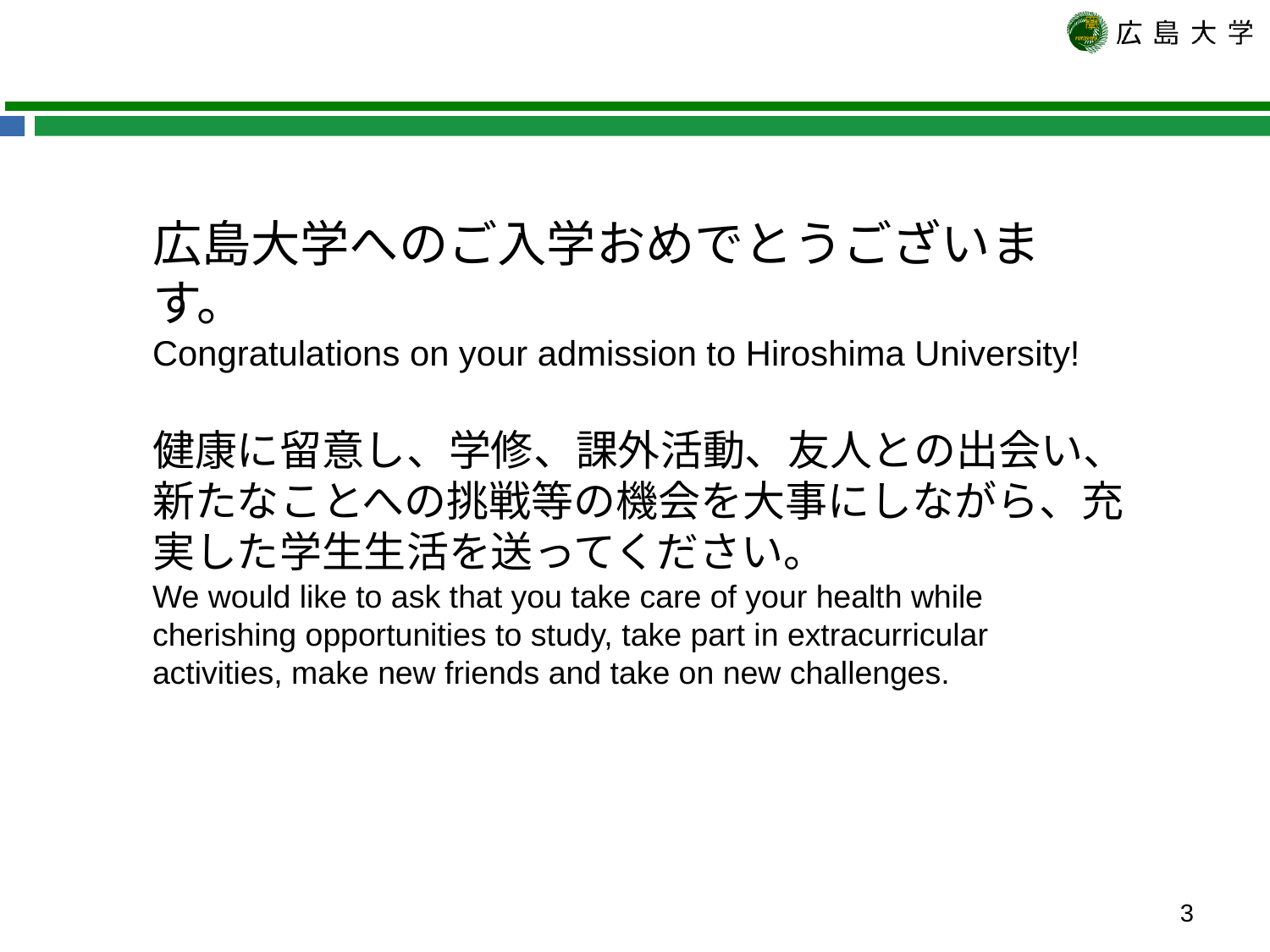

広島大学へのご入学おめでとうございます。
Congratulations on your admission to Hiroshima University!

健康に留意し、学修、課外活動、友人との出会い、新たなことへの挑戦等の機会を大事にしながら、充実した学生生活を送ってください。
We would like to ask that you take care of your health while cherishing opportunities to study, take part in extracurricular activities, make new friends and take on new challenges.

3